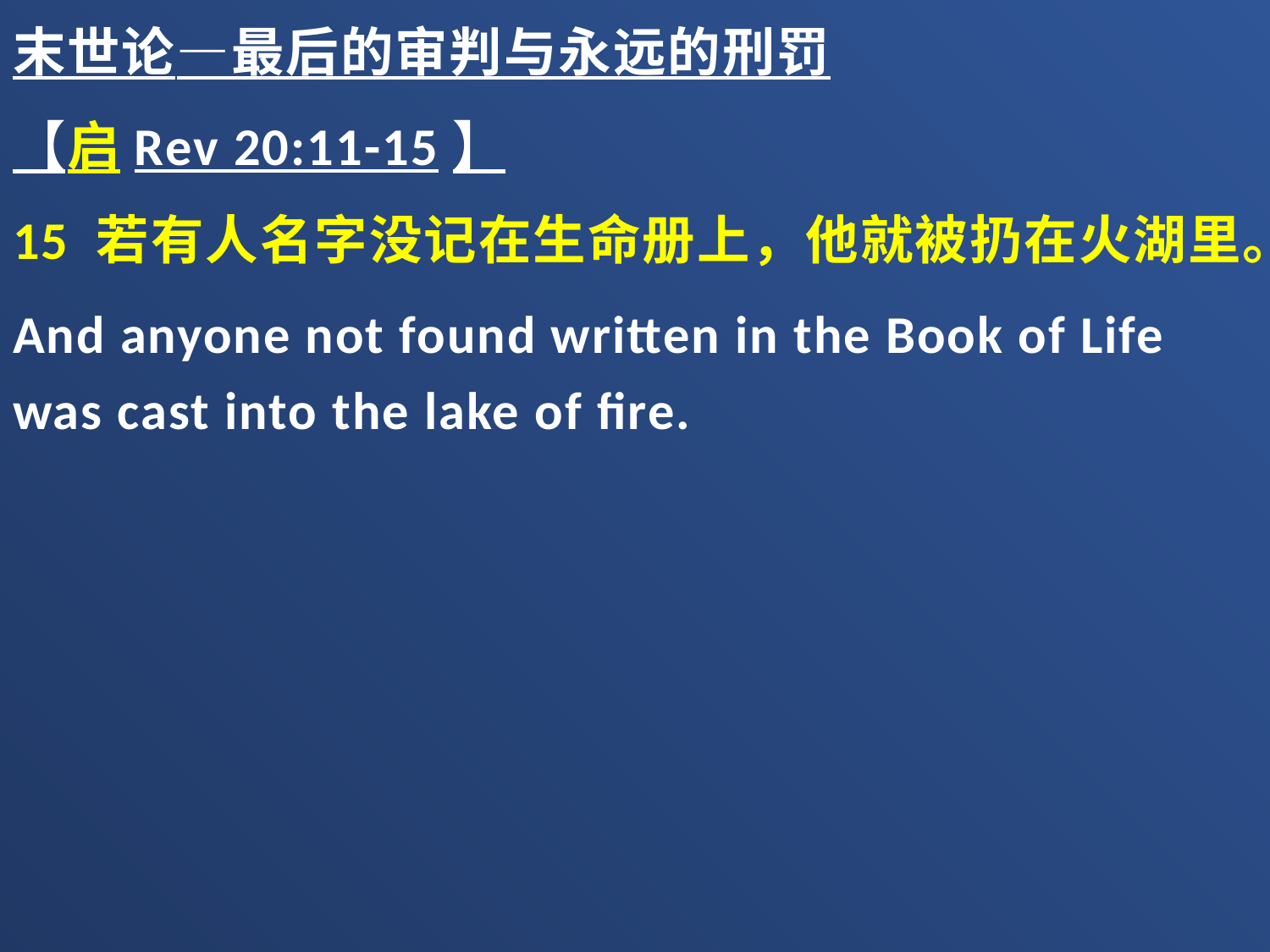

末世论—最后的审判与永远的刑罚
【启Rev 20:11-15】
15 若有人名字没记在生命册上，他就被扔在火湖里。
And anyone not found written in the Book of Life was cast into the lake of fire.